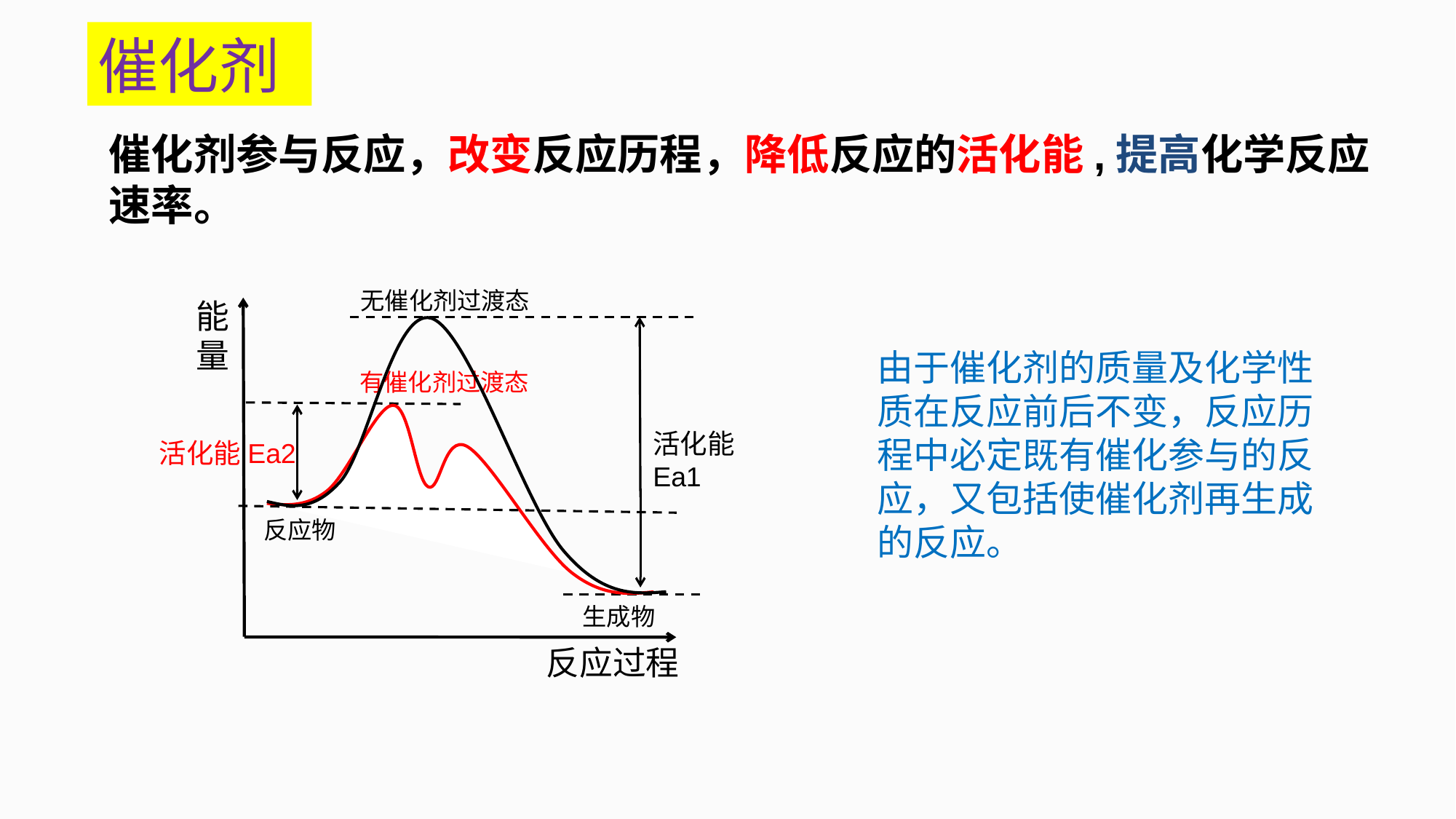

催化剂
催化剂参与反应，改变反应历程，降低反应的活化能,提高化学反应速率。
无催化剂过渡态
能量
反应过程

有催化剂过渡态

活化能Ea1
活化能Ea2
反应物
生成物
由于催化剂的质量及化学性质在反应前后不变，反应历程中必定既有催化参与的反应，又包括使催化剂再生成的反应。